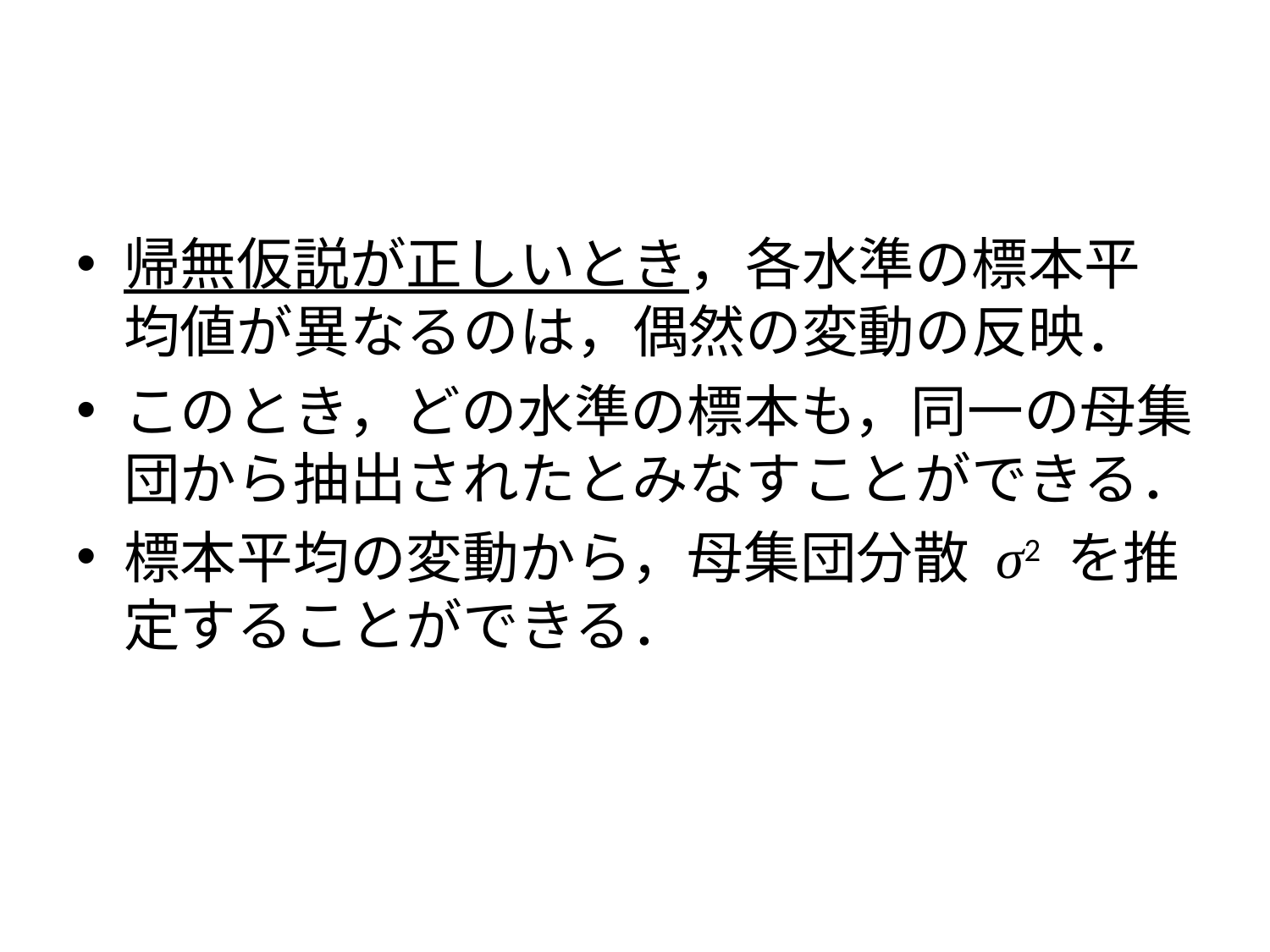

#
帰無仮説が正しいとき，各水準の標本平均値が異なるのは，偶然の変動の反映．
このとき，どの水準の標本も，同一の母集団から抽出されたとみなすことができる．
標本平均の変動から，母集団分散 σ2 を推定することができる．